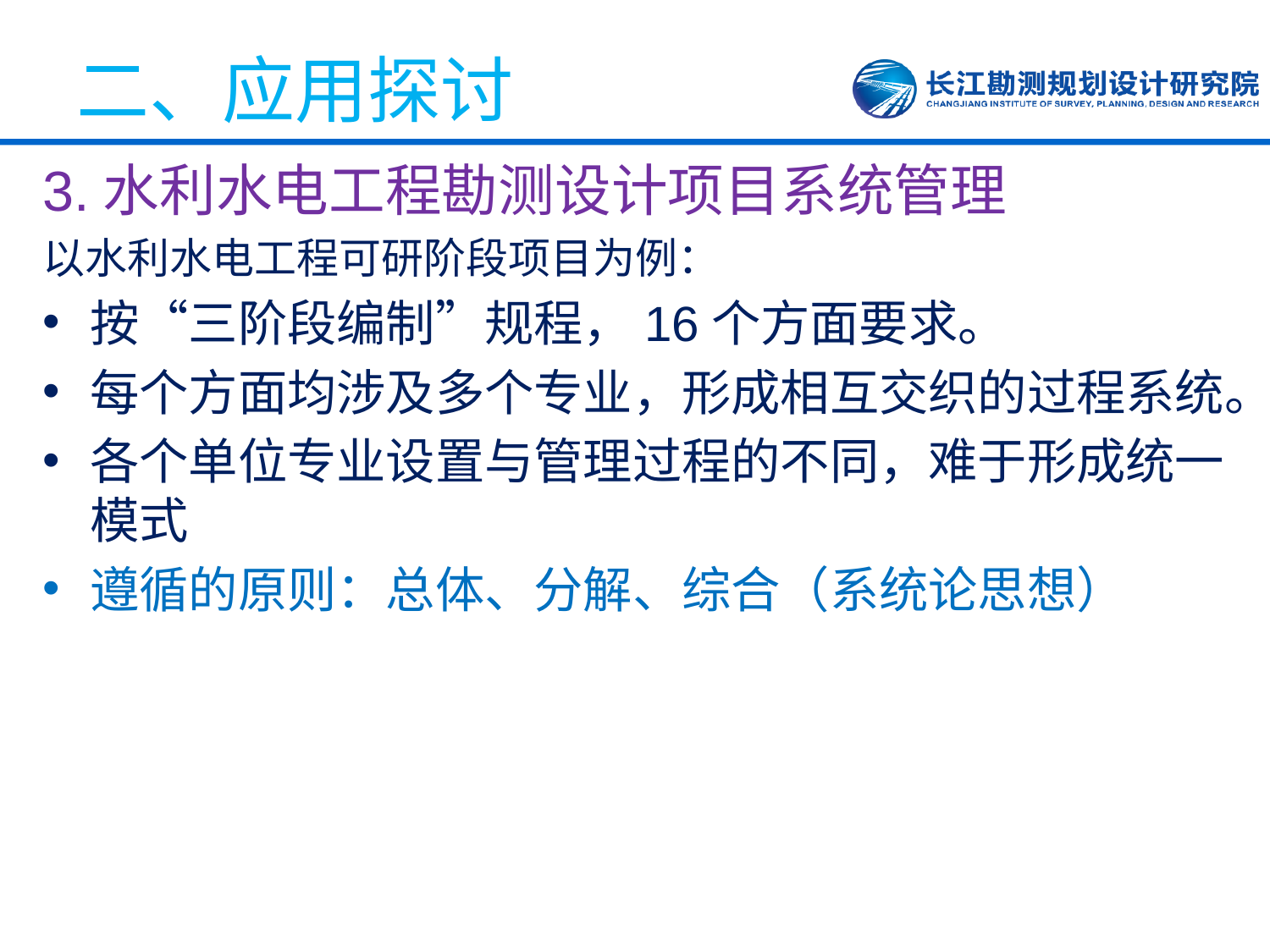

# 二、应用探讨
3.水利水电工程勘测设计项目系统管理
以水利水电工程可研阶段项目为例：
按“三阶段编制”规程，16个方面要求。
每个方面均涉及多个专业，形成相互交织的过程系统。
各个单位专业设置与管理过程的不同，难于形成统一模式
遵循的原则：总体、分解、综合（系统论思想）